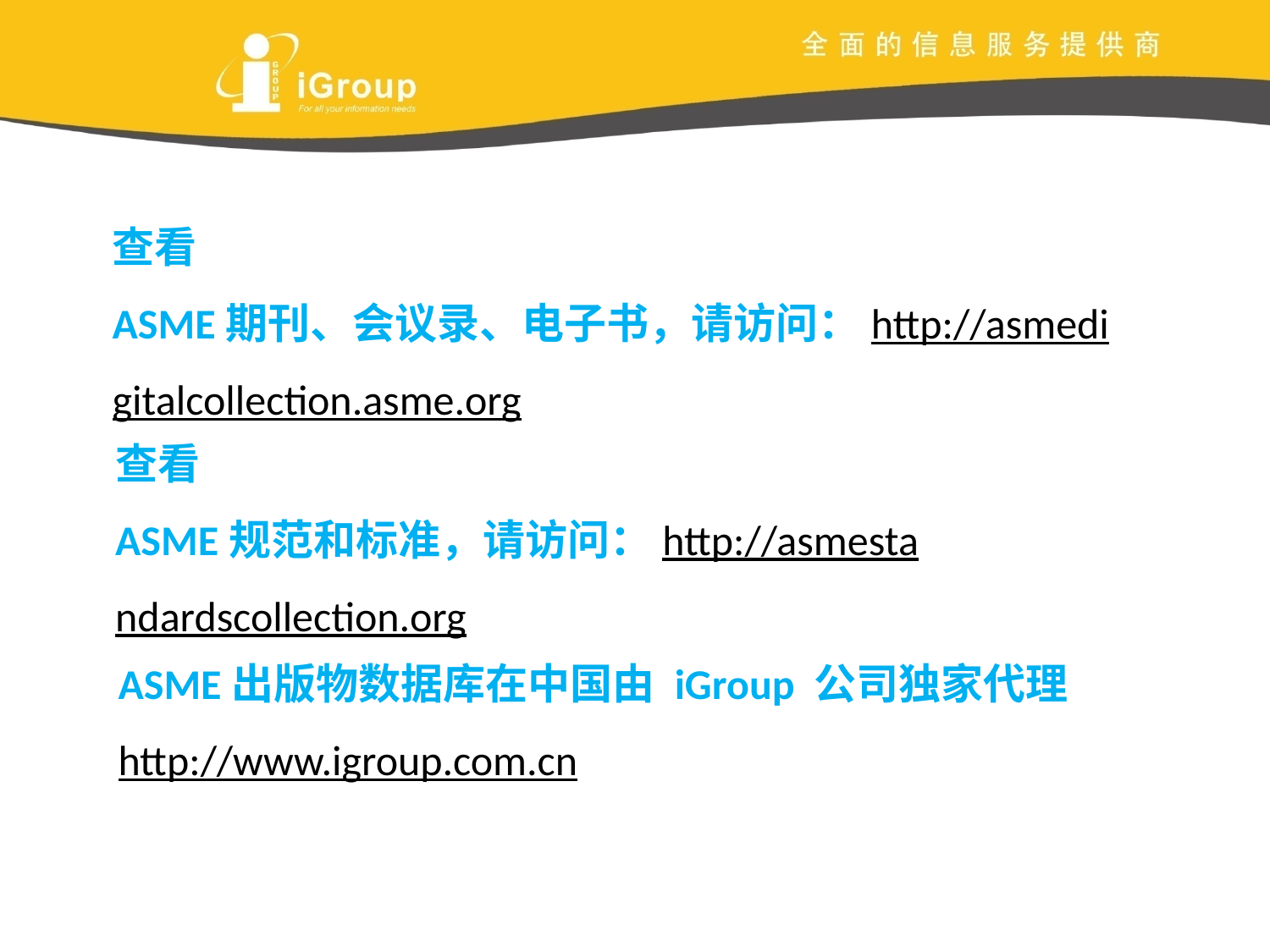

查看 ASME期刊、会议录、电子书，请访问：http://asmedigitalcollection.asme.org
查看 ASME规范和标准，请访问：http://asmestandardscollection.org
ASME出版物数据库在中国由 iGroup 公司独家代理
http://www.igroup.com.cn